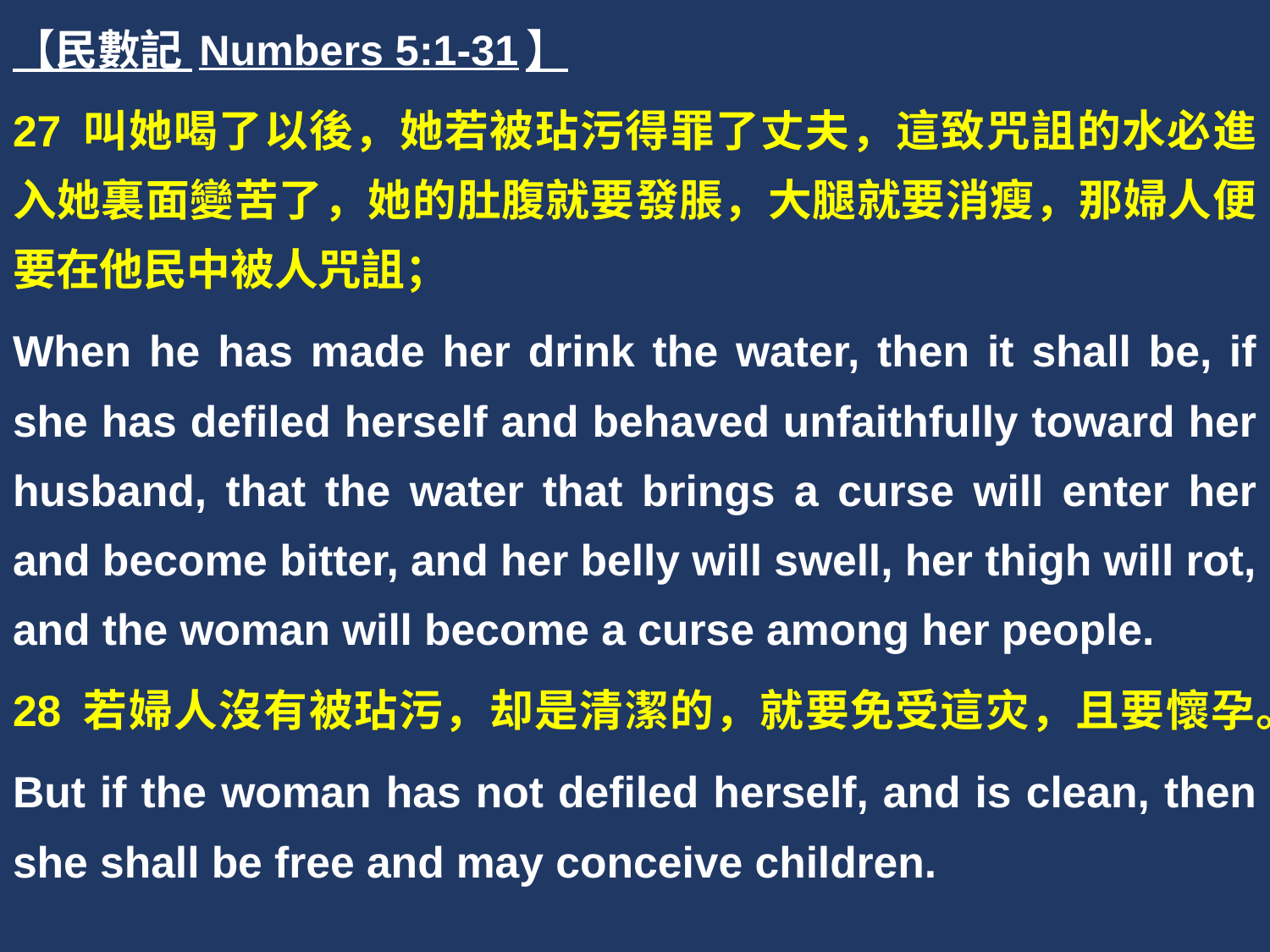

【民數記 Numbers 5:1-31】
27 叫她喝了以後，她若被玷污得罪了丈夫，這致咒詛的水必進入她裏面變苦了，她的肚腹就要發脹，大腿就要消瘦，那婦人便要在他民中被人咒詛；
When he has made her drink the water, then it shall be, if she has defiled herself and behaved unfaithfully toward her husband, that the water that brings a curse will enter her and become bitter, and her belly will swell, her thigh will rot, and the woman will become a curse among her people.
28 若婦人沒有被玷污，却是清潔的，就要免受這灾，且要懷孕。
But if the woman has not defiled herself, and is clean, then she shall be free and may conceive children.